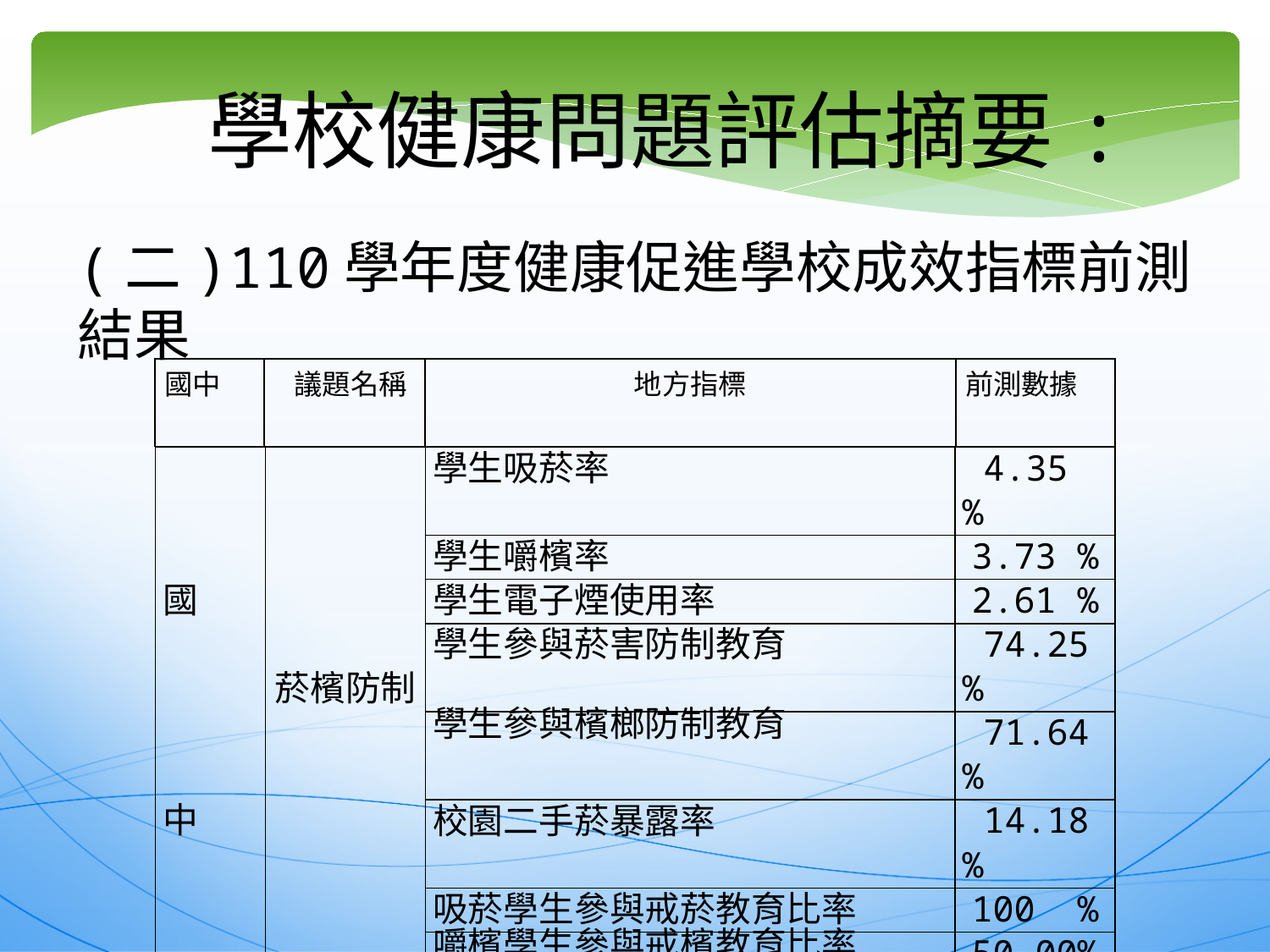

學校健康問題評估摘要:

(二)110學年度健康促進學校成效指標前測結果
| 國中 | 議題名稱 | 地方指標 | 前測數據 |
| --- | --- | --- | --- |
| 國         中 | 菸檳防制 | 學生吸菸率 | 4.35 % |
| --- | --- | --- | --- |
|  |  | 學生嚼檳率 | 3.73 % |
|  |  | 學生電子煙使用率 | 2.61 % |
|  |  | 學生參與菸害防制教育 | 74.25 % |
|  |  | 學生參與檳榔防制教育 | 71.64 % |
|  |  | 校園二手菸暴露率 | 14.18 % |
|  |  | 吸菸學生參與戒菸教育比率 | 100 % |
|  |  | 嚼檳學生參與戒檳教育比率 | 50.00% |
|  |  | 正向心理健康菸檳防制-正向情緒 | 86.94% |
|  |  | 正向心理健康菸檳防制-正向關係 | 87.31% |